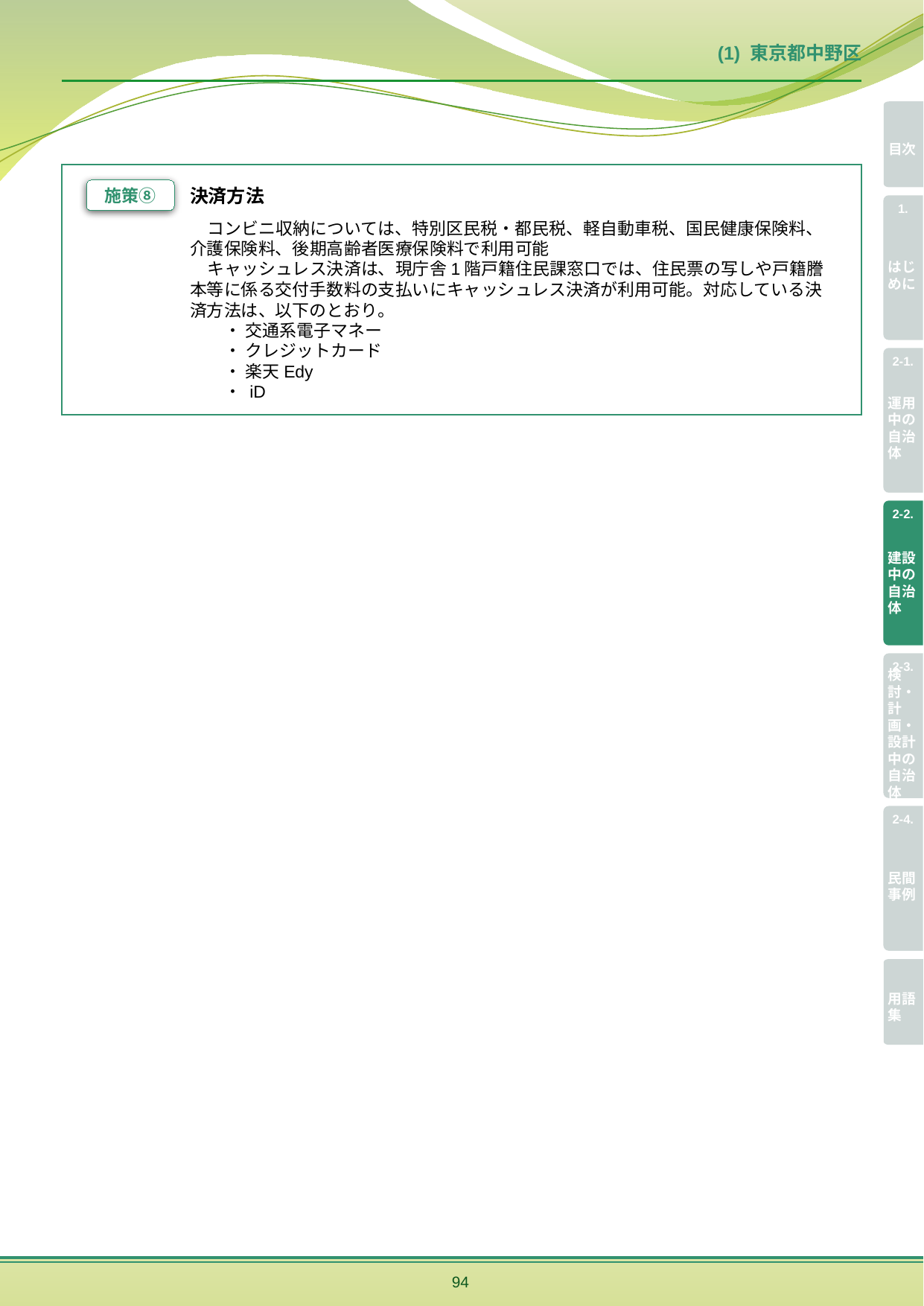

(1) 東京都中野区

施策⑧
決済方法
コンビニ収納については、特別区民税・都民税、軽自動車税、国民健康保険料、介護保険料、後期高齢者医療保険料で利用可能
キャッシュレス決済は、現庁舎1階戸籍住民課窓口では、住民票の写しや戸籍謄本等に係る交付手数料の支払いにキャッシュレス決済が利用可能。対応している決済方法は、以下のとおり。
　・ 交通系電子マネー
　・ クレジットカード
　・ 楽天Edy
　・ iD
94